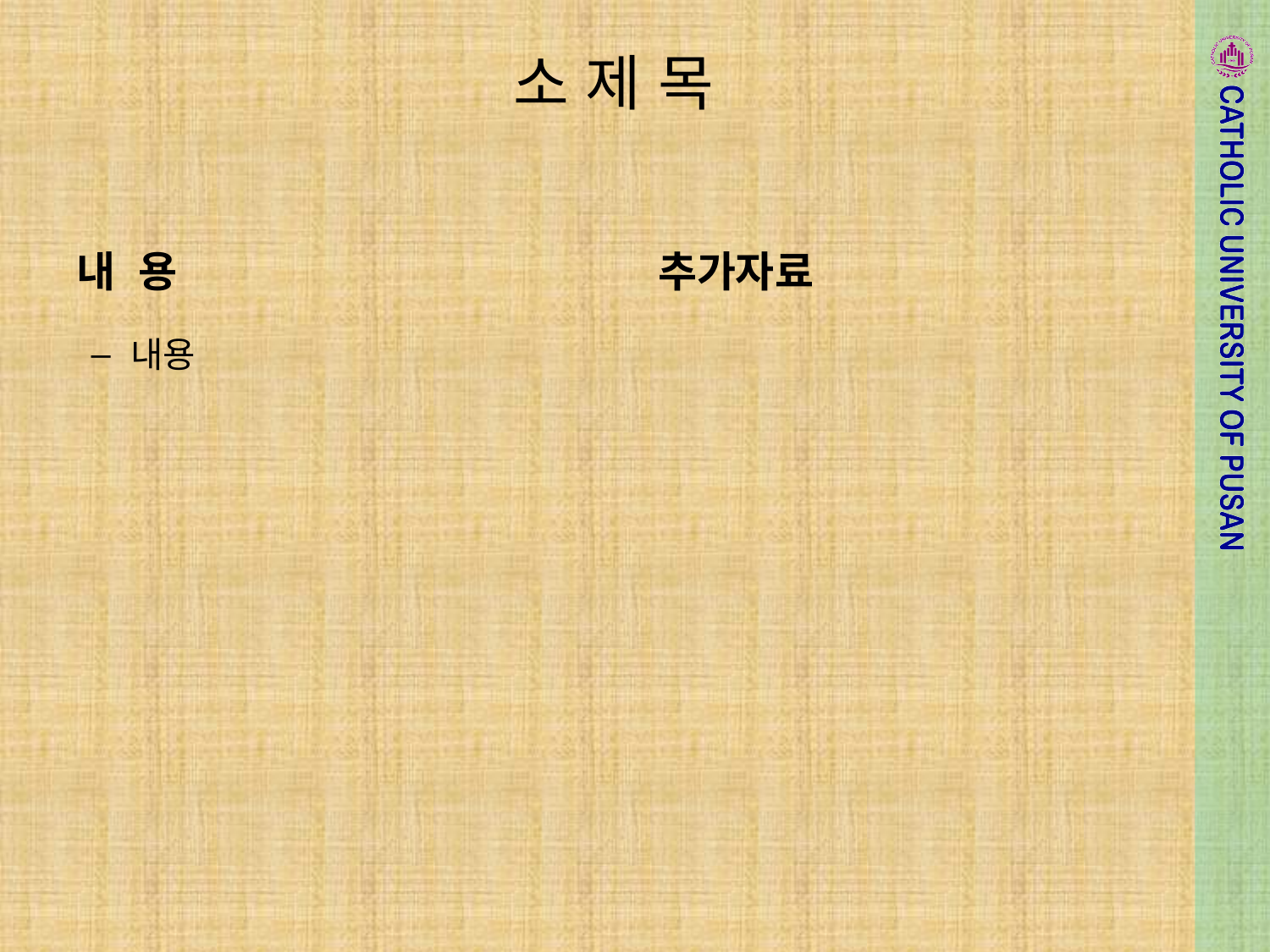

# 소 제 목
내  용
추가자료

내용